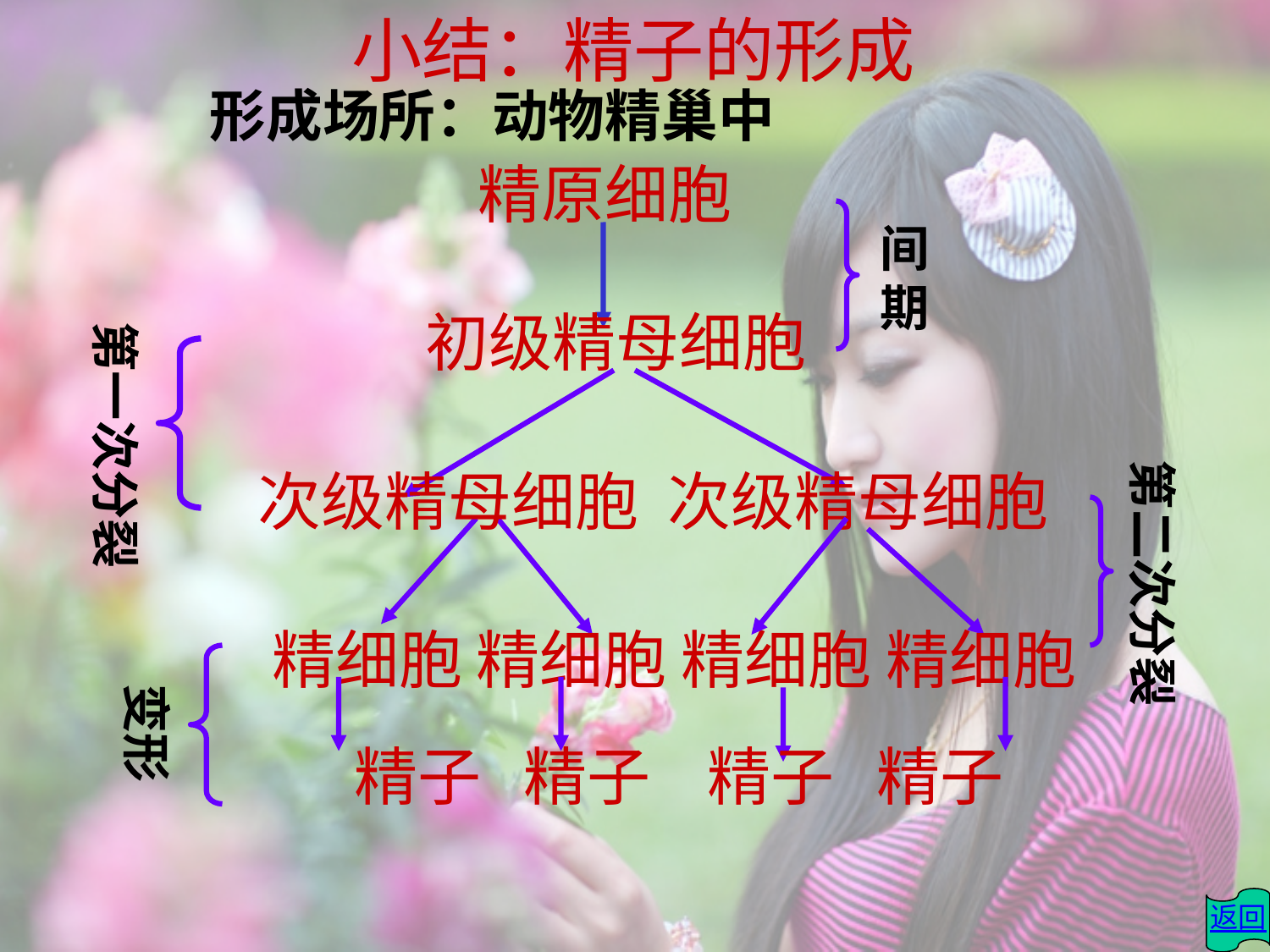

小结：精子的形成
形成场所：动物精巢中
精原细胞

间
期

初级精母细胞
第一次分裂

次级精母细胞  次级精母细胞
第二次分裂

精细胞 精细胞 精细胞 精细胞

变形

精子   精子    精子   精子

返回